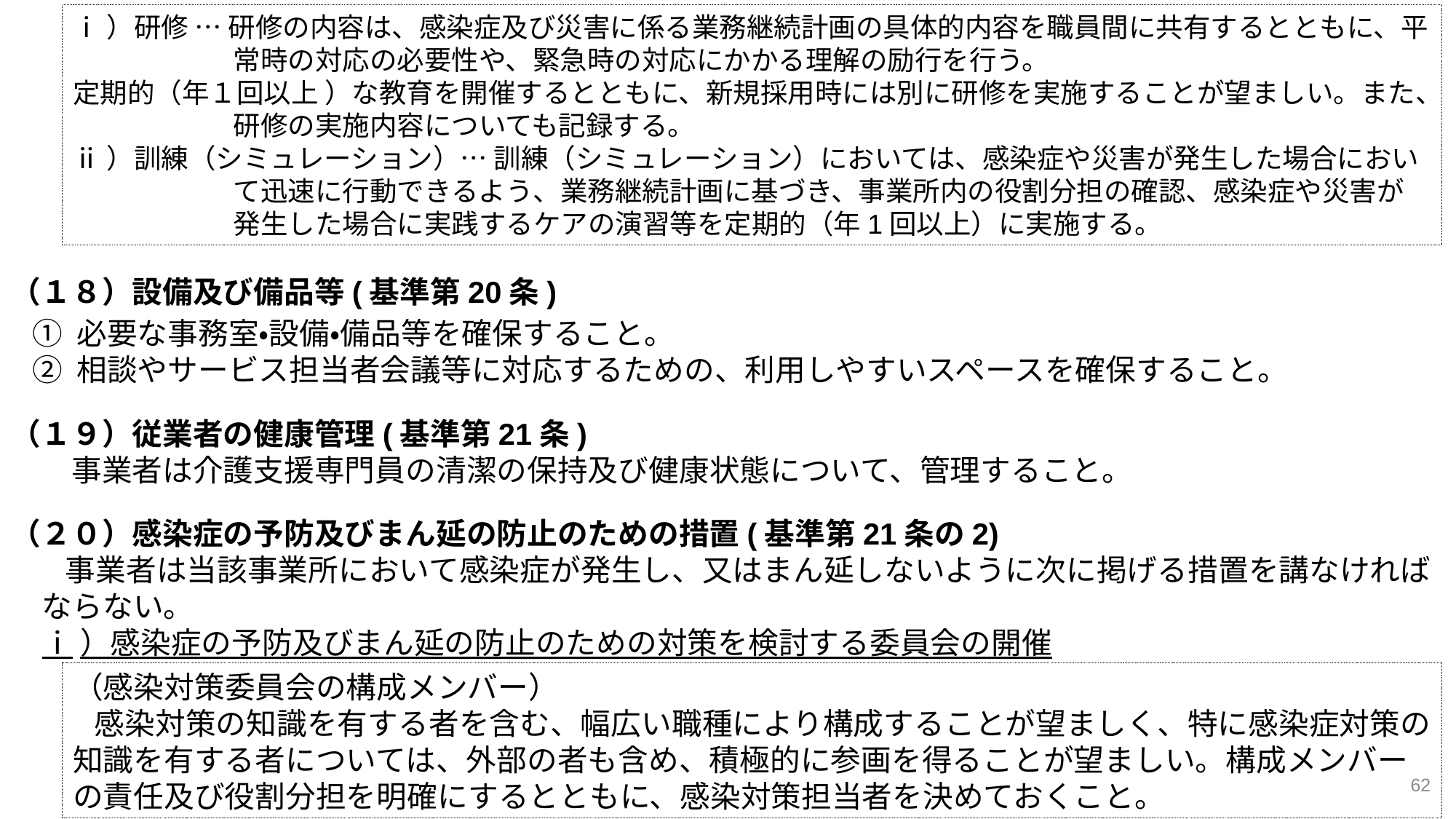

ⅰ）研修 … 研修の内容は、感染症及び災害に係る業務継続計画の具体的内容を職員間に共有するとともに、平常時の対応の必要性や、緊急時の対応にかかる理解の励行を行う。
定期的（年１回以上 ）な教育を開催するとともに、新規採用時には別に研修を実施することが望ましい。また、研修の実施内容についても記録する。
ⅱ）訓練（シミュレーション）… 訓練（シミュレーション）においては、感染症や災害が発生した場合において迅速に行動できるよう、業務継続計画に基づき、事業所内の役割分担の確認、感染症や災害が発生した場合に実践するケアの演習等を定期的（年1回以上）に実施する。
（１８）設備及び備品等(基準第20条)

① 必要な事務室・設備・備品等を確保すること。
② 相談やサービス担当者会議等に対応するための、利用しやすいスペースを確保すること。

（１９）従業者の健康管理(基準第21条)
　　事業者は介護支援専門員の清潔の保持及び健康状態について、管理すること。

（２０）感染症の予防及びまん延の防止のための措置(基準第21条の2)
　　事業者は当該事業所において感染症が発生し、又はまん延しないように次に掲げる措置を講なければならない。
ⅰ）感染症の予防及びまん延の防止のための対策を検討する委員会の開催
（感染対策委員会の構成メンバー）
感染対策の知識を有する者を含む、幅広い職種により構成することが望ましく、特に感染症対策の知識を有する者については、外部の者も含め、積極的に参画を得ることが望ましい。構成メンバーの責任及び役割分担を明確にするとともに、感染対策担当者を決めておくこと。
62